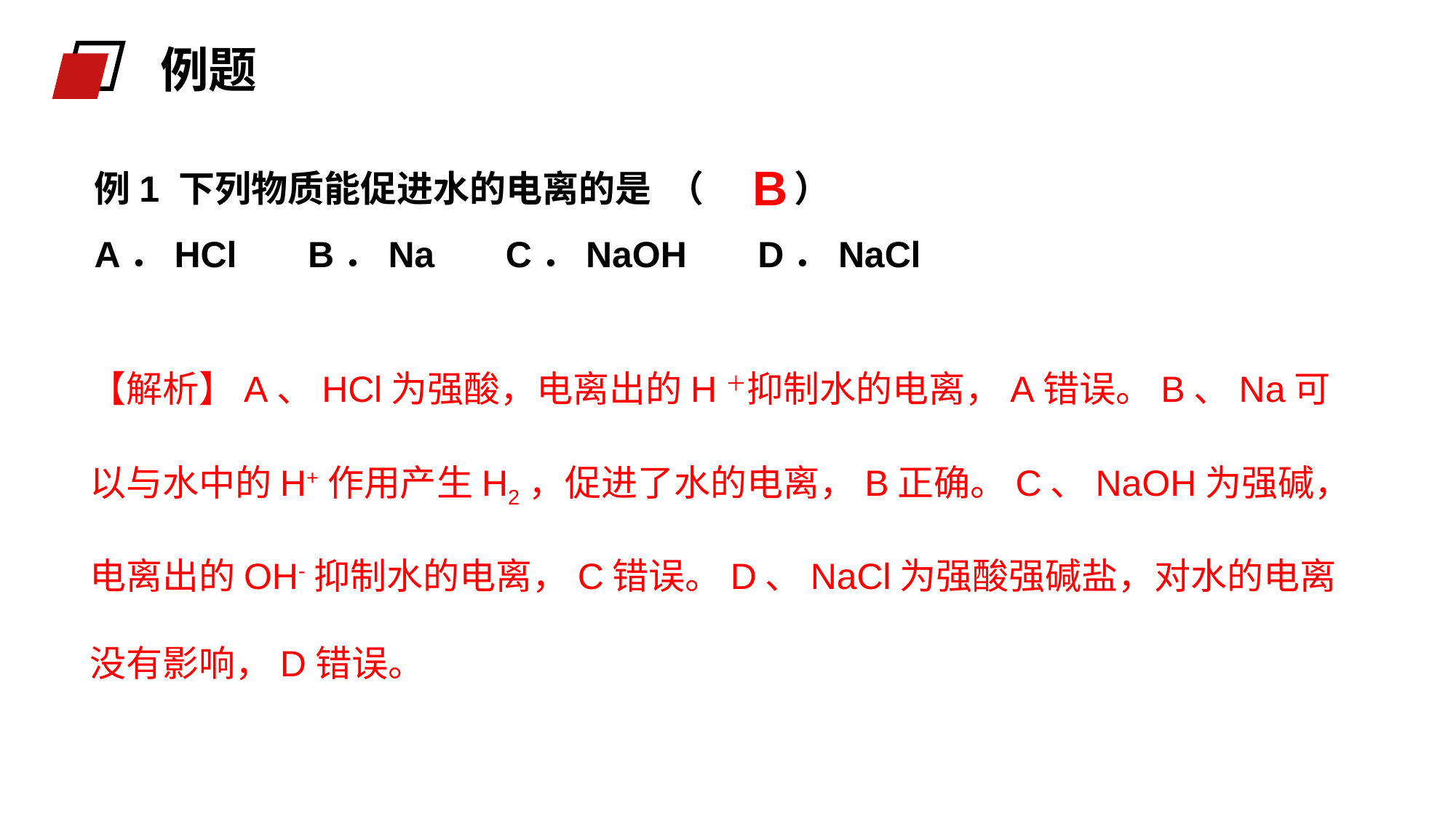

例题
例1 下列物质能促进水的电离的是  （           ）
A．HCl       B．Na       C．NaOH       D．NaCl
B
【解析】A、HCl为强酸，电离出的H＋抑制水的电离，A错误。B、Na可以与水中的H+作用产生H2，促进了水的电离，B正确。C、NaOH为强碱，电离出的OH-抑制水的电离，C错误。D、NaCl为强酸强碱盐，对水的电离没有影响，D错误。